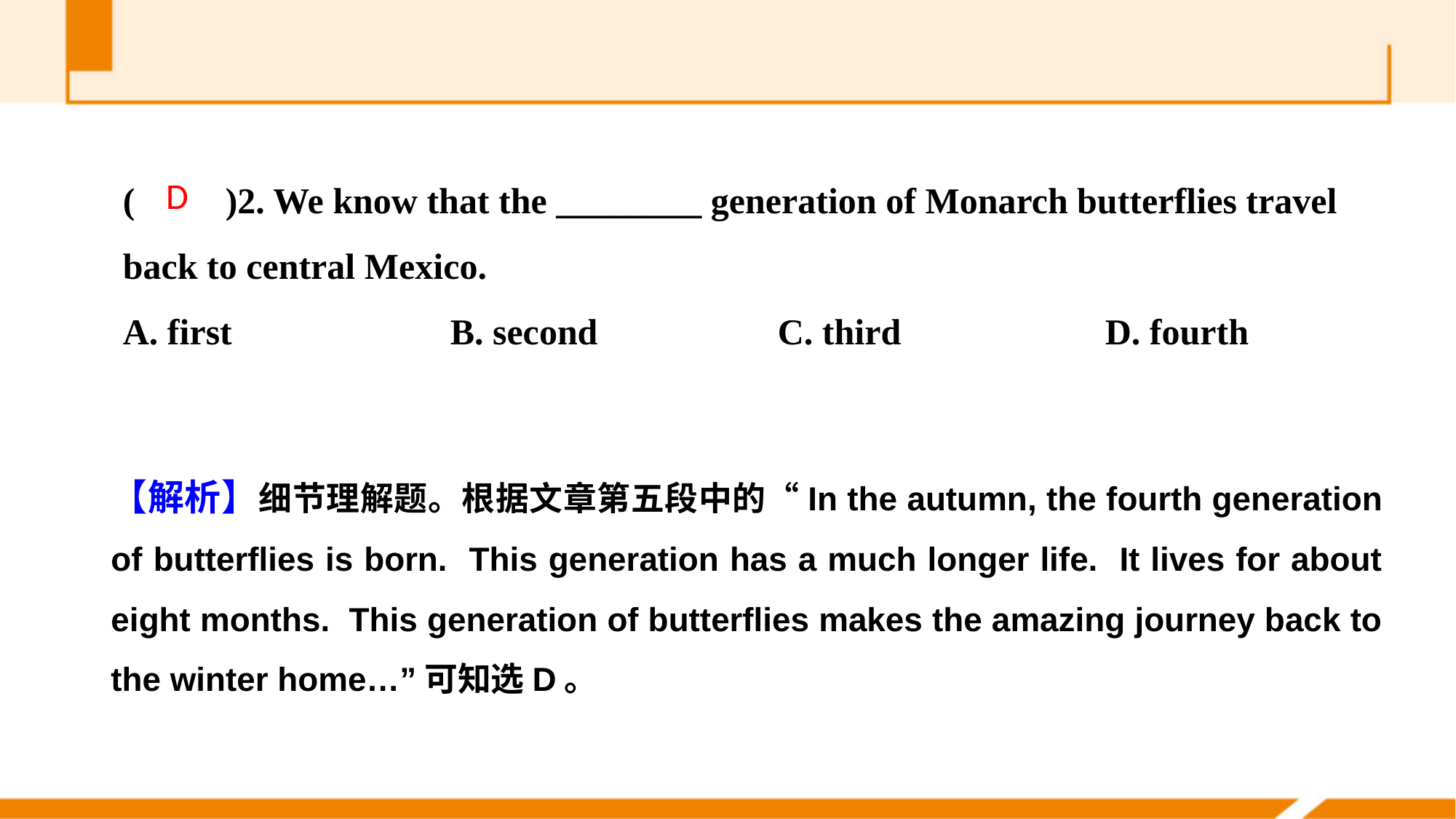

(　　)2. We know that the ________ generation of Monarch butterflies travel back to central Mexico.
A. first  		B. second		C. third  		D. fourth
D
【解析】细节理解题。根据文章第五段中的“In the autumn, the fourth generation of butterflies is born.  This generation has a much longer life.  It lives for about eight months.  This generation of butterflies makes the amazing journey back to the winter home…”可知选D。